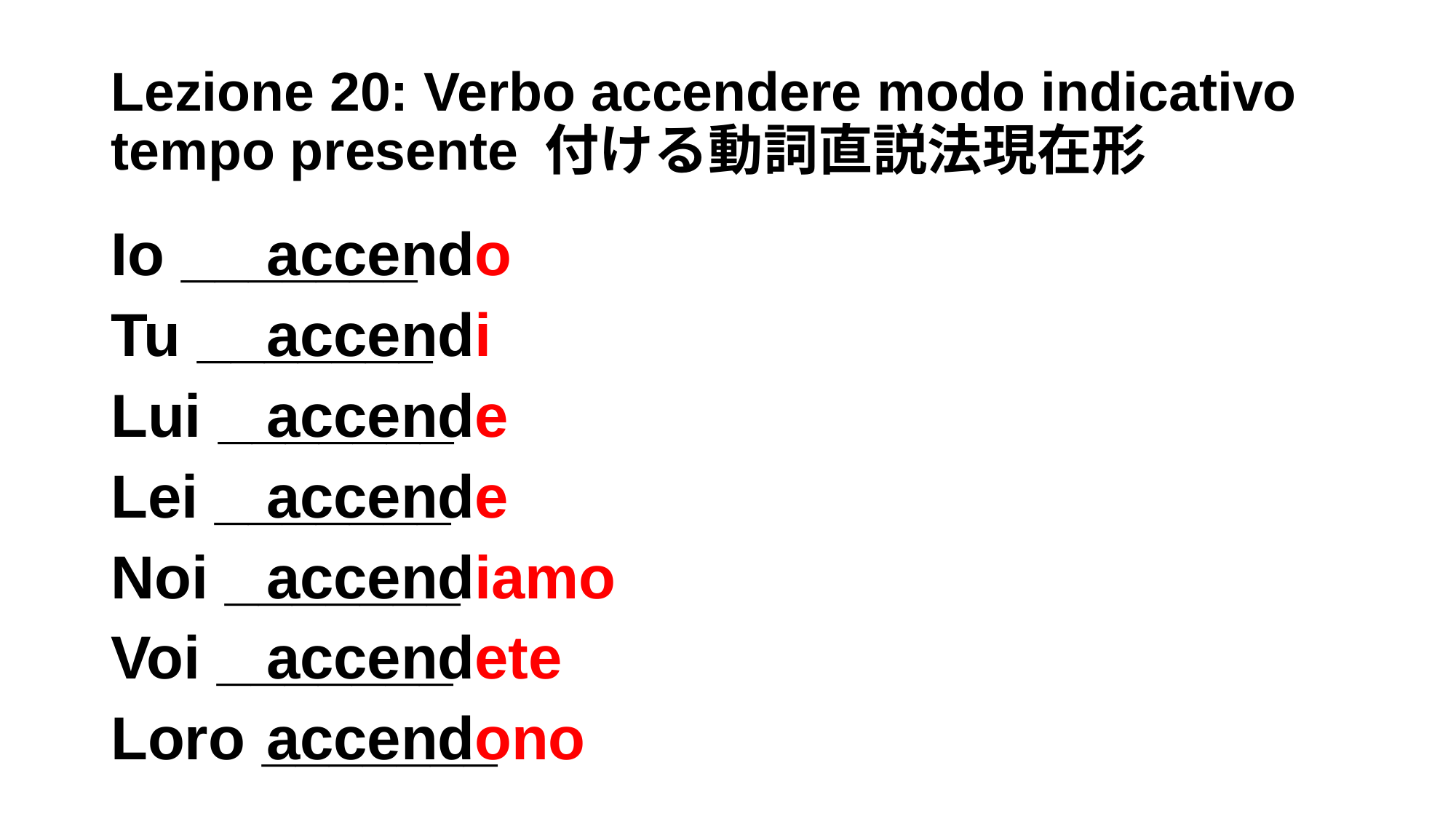

# Lezione 20: Verbo accendere modo indicativo tempo presente 付ける動詞直説法現在形
Io _______
Tu _______
Lui _______
Lei _______
Noi _______
Voi _______
Loro _______

accendo
accendi
accende
accende
accendiamo
accendete
accendono